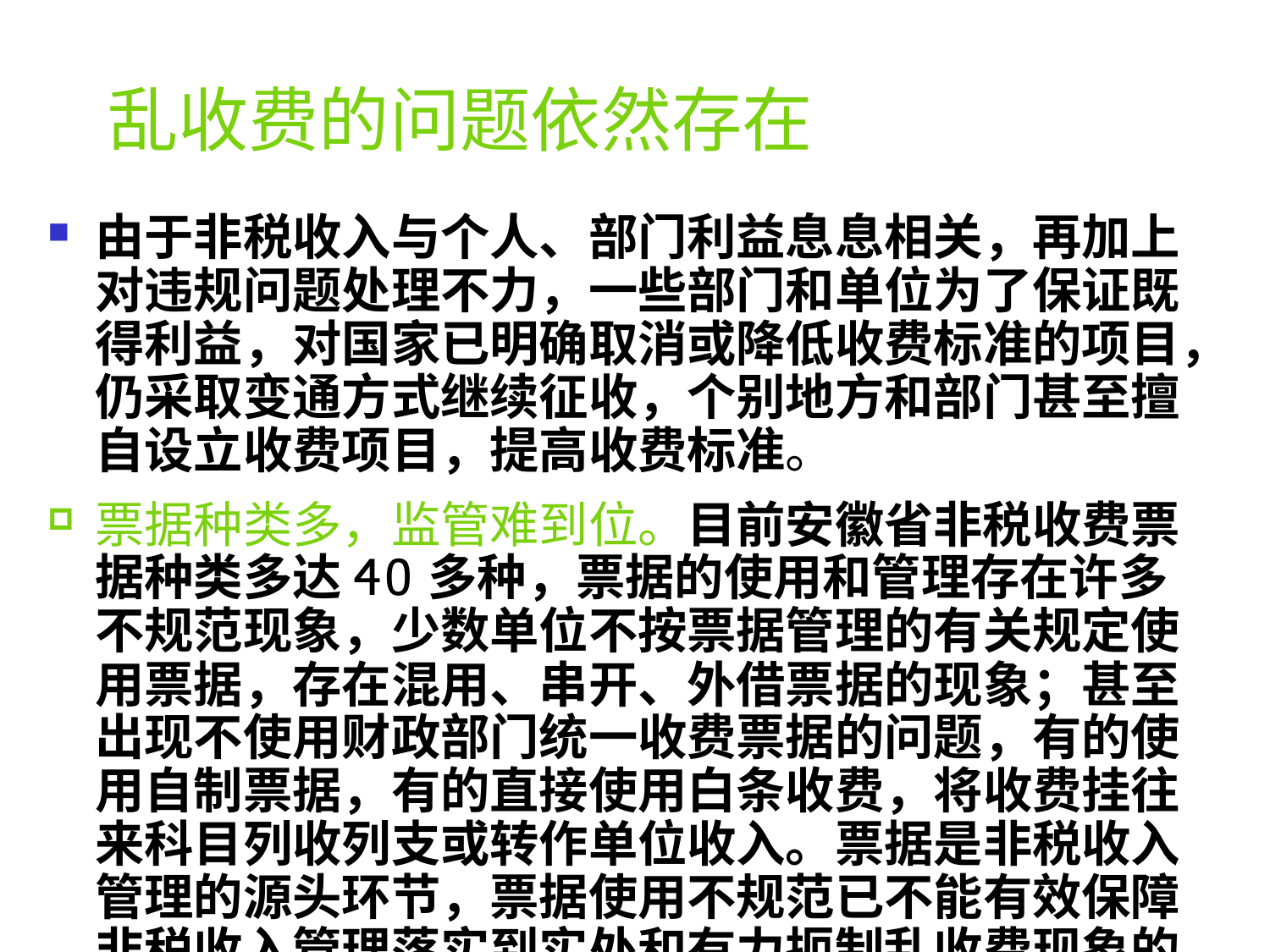

# 乱收费的问题依然存在
由于非税收入与个人、部门利益息息相关，再加上对违规问题处理不力，一些部门和单位为了保证既得利益，对国家已明确取消或降低收费标准的项目，仍采取变通方式继续征收，个别地方和部门甚至擅自设立收费项目，提高收费标准。
票据种类多，监管难到位。目前安徽省非税收费票据种类多达40多种，票据的使用和管理存在许多不规范现象，少数单位不按票据管理的有关规定使用票据，存在混用、串开、外借票据的现象；甚至出现不使用财政部门统一收费票据的问题，有的使用自制票据，有的直接使用白条收费，将收费挂往来科目列收列支或转作单位收入。票据是非税收入管理的源头环节，票据使用不规范已不能有效保障非税收入管理落实到实处和有力扼制乱收费现象的滋生蔓延。